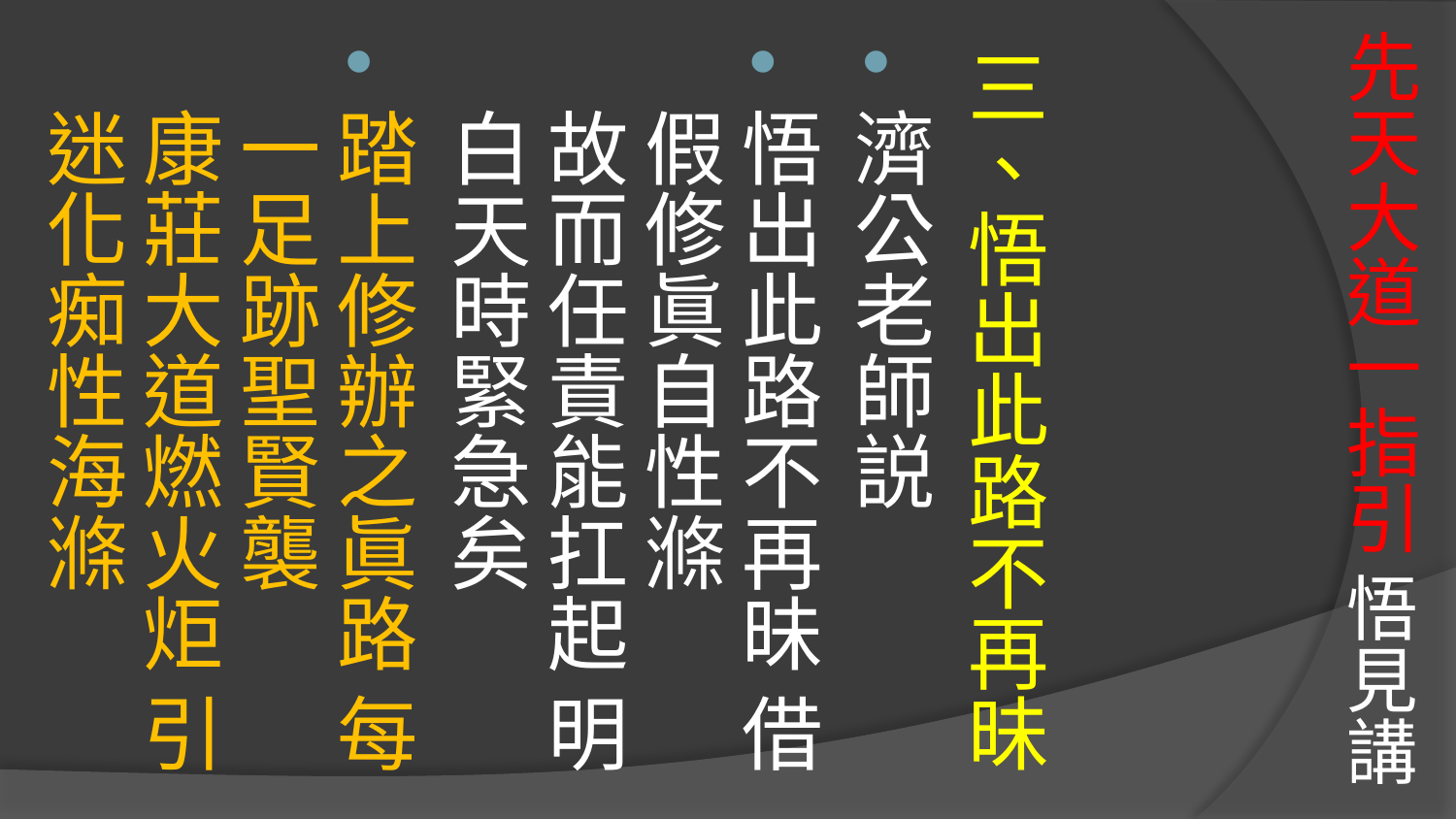

# 先天大道一指引 悟見講
三、悟出此路不再昧
濟公老師説
悟出此路不再昧 借假修眞自性滌
故而任責能扛起 明白天時緊急矣
踏上修辦之眞路 每一足跡聖賢襲
康莊大道燃火炬 引迷化痴性海滌